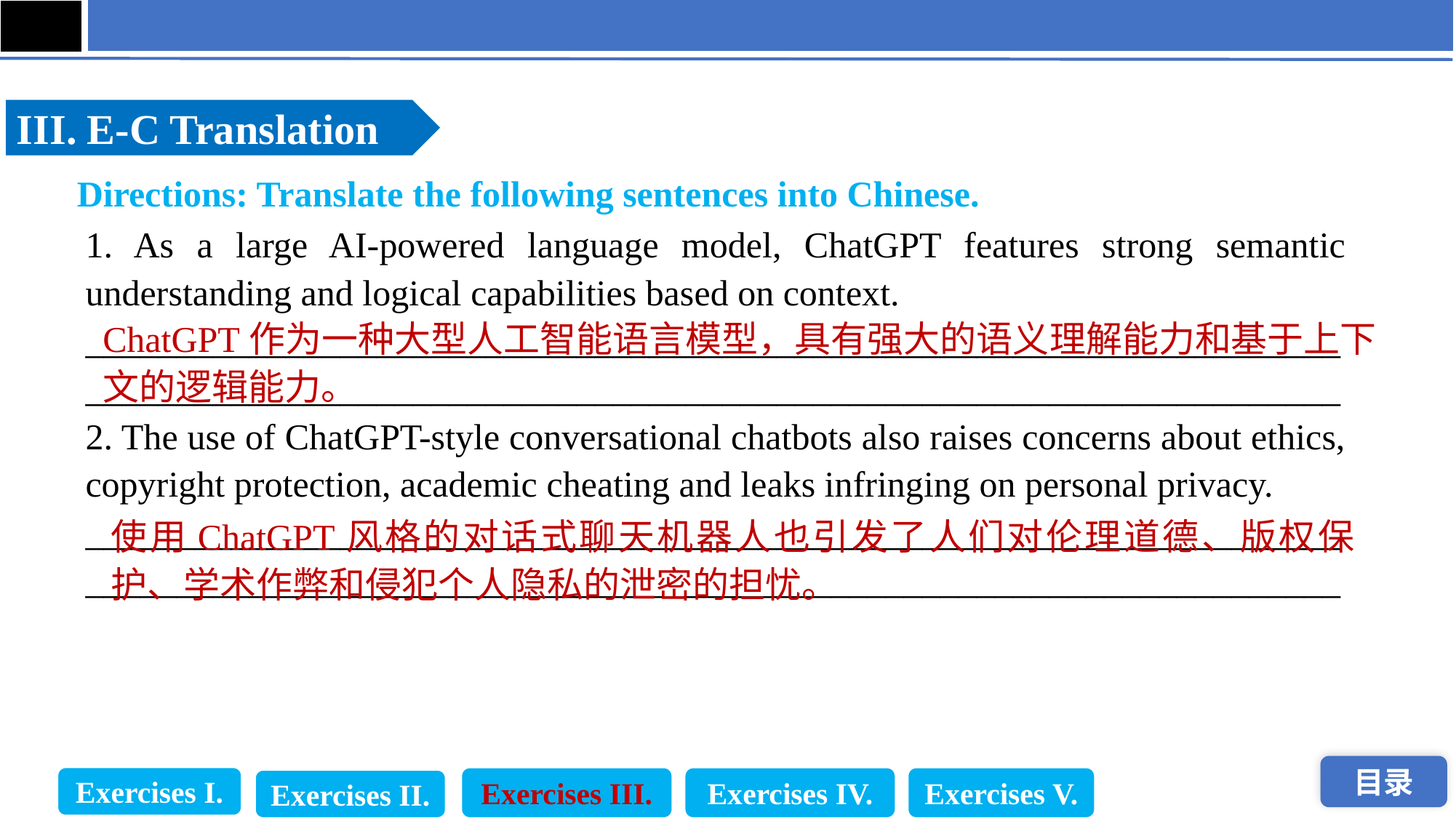

III. E-C Translation
Directions: Translate the following sentences into Chinese.
1. As a large AI-powered language model, ChatGPT features strong semantic understanding and logical capabilities based on context.
__________________________________________________________________________________________________________________________________________2. The use of ChatGPT-style conversational chatbots also raises concerns about ethics, copyright protection, academic cheating and leaks infringing on personal privacy.
__________________________________________________________________________________________________________________________________________

ChatGPT作为一种大型人工智能语言模型，具有强大的语义理解能力和基于上下文的逻辑能力。
使用ChatGPT风格的对话式聊天机器人也引发了人们对伦理道德、版权保护、学术作弊和侵犯个人隐私的泄密的担忧。
Exercises I.
Exercises III.
Exercises IV.
Exercises V.
Exercises II.